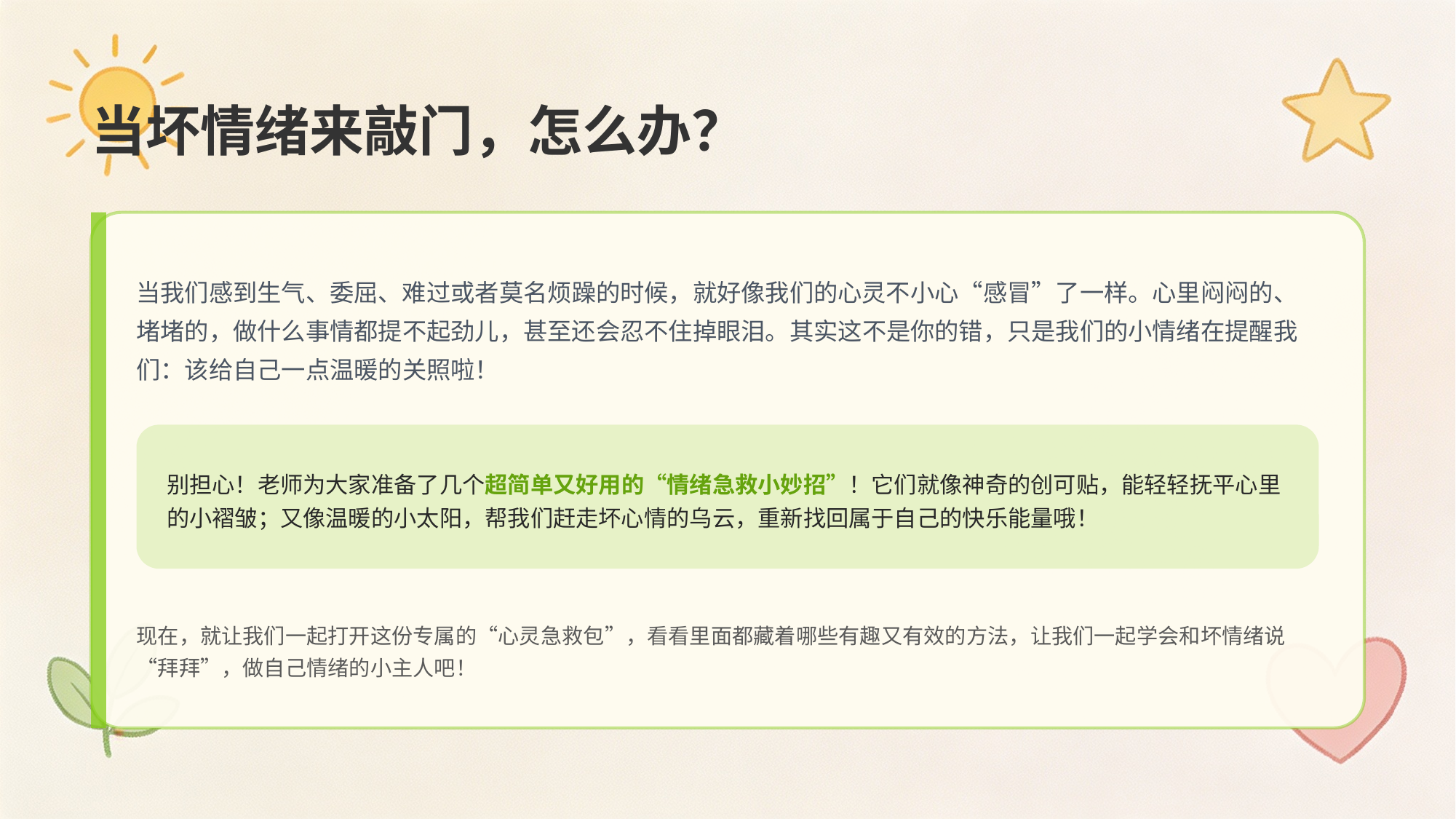

当坏情绪来敲门，怎么办？

当我们感到生气、委屈、难过或者莫名烦躁的时候，就好像我们的心灵不小心“感冒”了一样。心里闷闷的、堵堵的，做什么事情都提不起劲儿，甚至还会忍不住掉眼泪。其实这不是你的错，只是我们的小情绪在提醒我们：该给自己一点温暖的关照啦！

别担心！老师为大家准备了几个超简单又好用的“情绪急救小妙招”！它们就像神奇的创可贴，能轻轻抚平心里的小褶皱；又像温暖的小太阳，帮我们赶走坏心情的乌云，重新找回属于自己的快乐能量哦！
现在，就让我们一起打开这份专属的“心灵急救包”，看看里面都藏着哪些有趣又有效的方法，让我们一起学会和坏情绪说“拜拜”，做自己情绪的小主人吧！